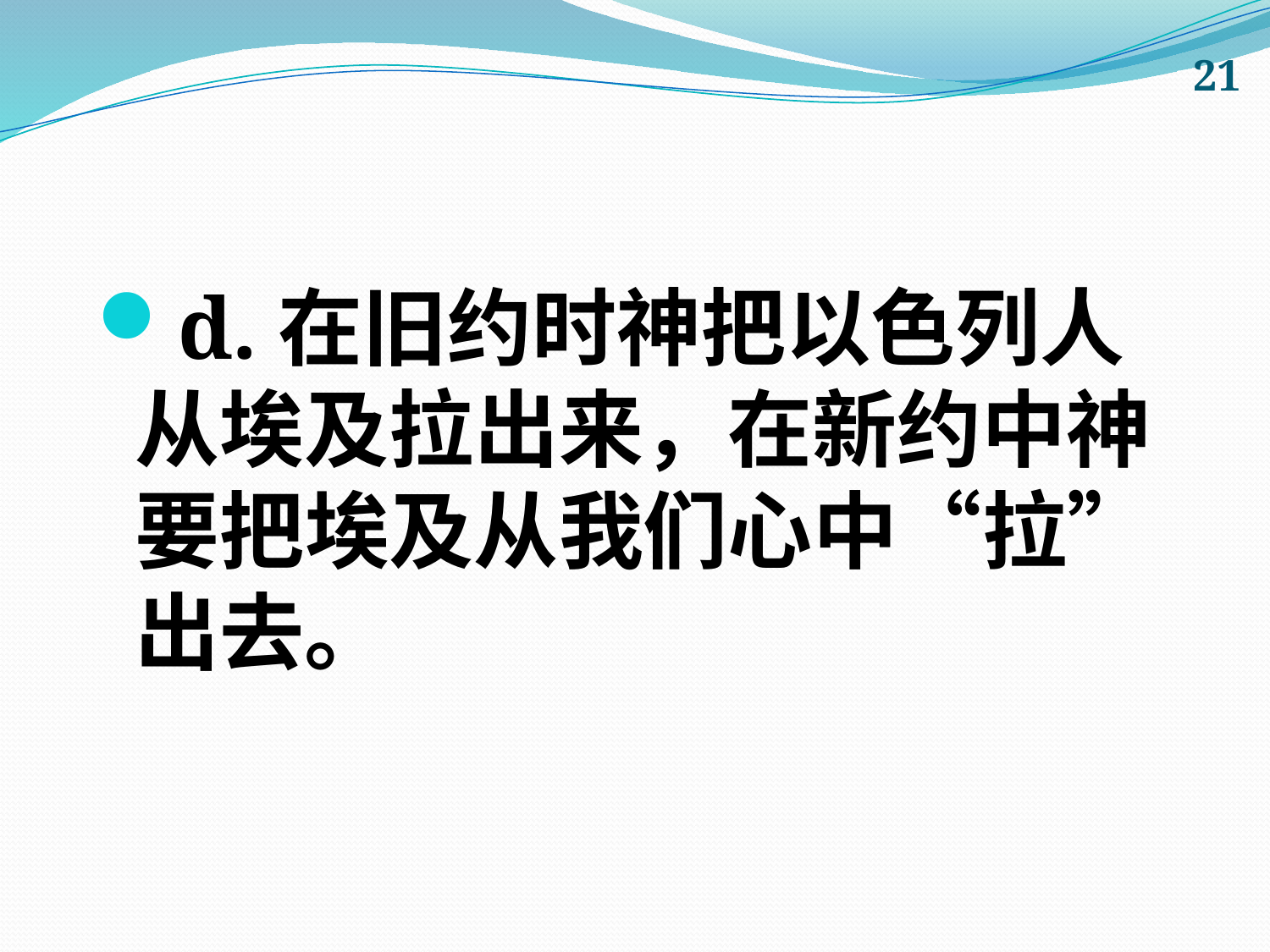

21
#
d.在旧约时神把以色列人从埃及拉出来，在新约中神要把埃及从我们心中“拉”出去。